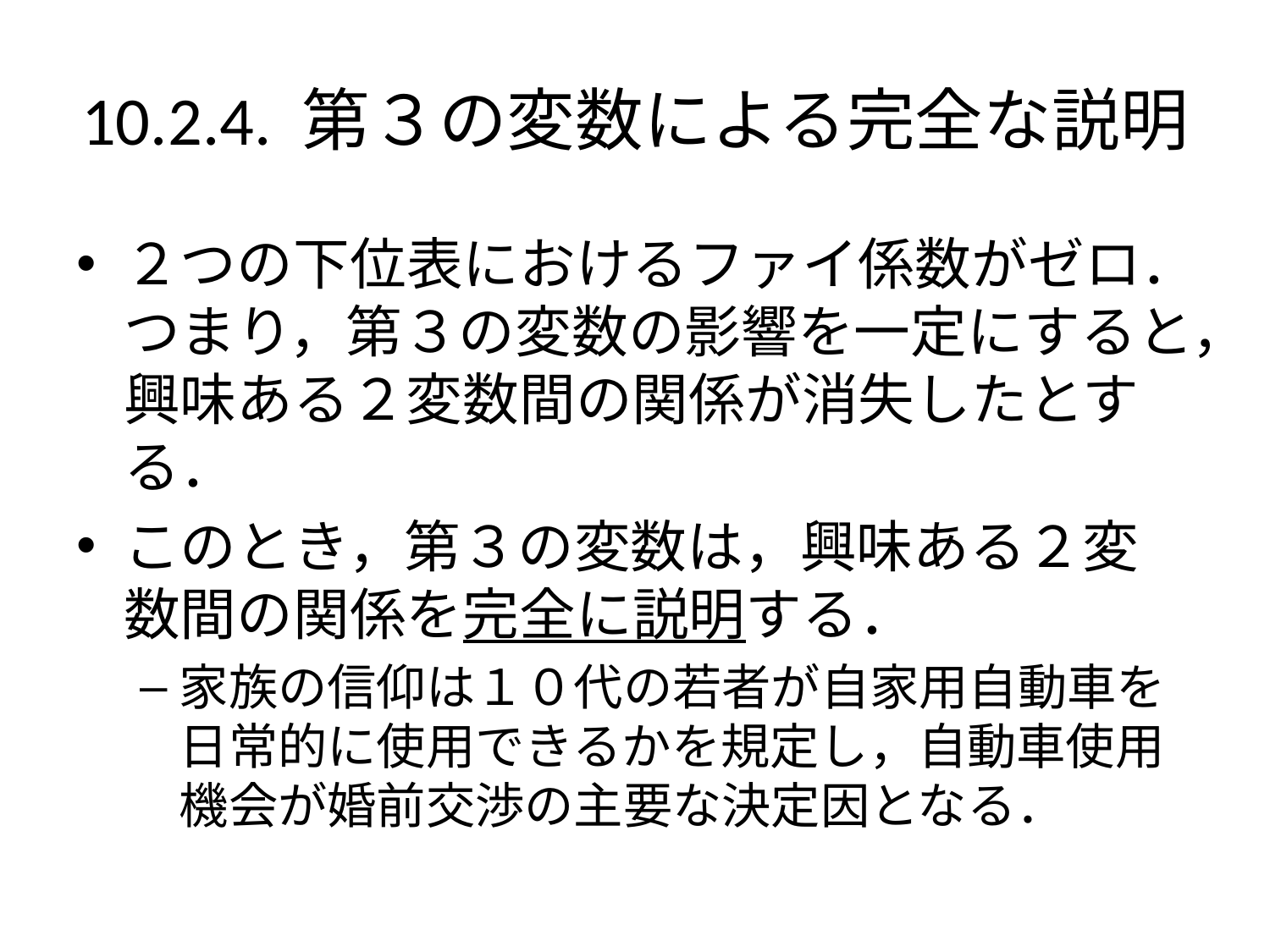

# 10.2.4. 第３の変数による完全な説明
２つの下位表におけるファイ係数がゼロ．つまり，第３の変数の影響を一定にすると，興味ある２変数間の関係が消失したとする．
このとき，第３の変数は，興味ある２変数間の関係を完全に説明する．
家族の信仰は１０代の若者が自家用自動車を日常的に使用できるかを規定し，自動車使用機会が婚前交渉の主要な決定因となる．